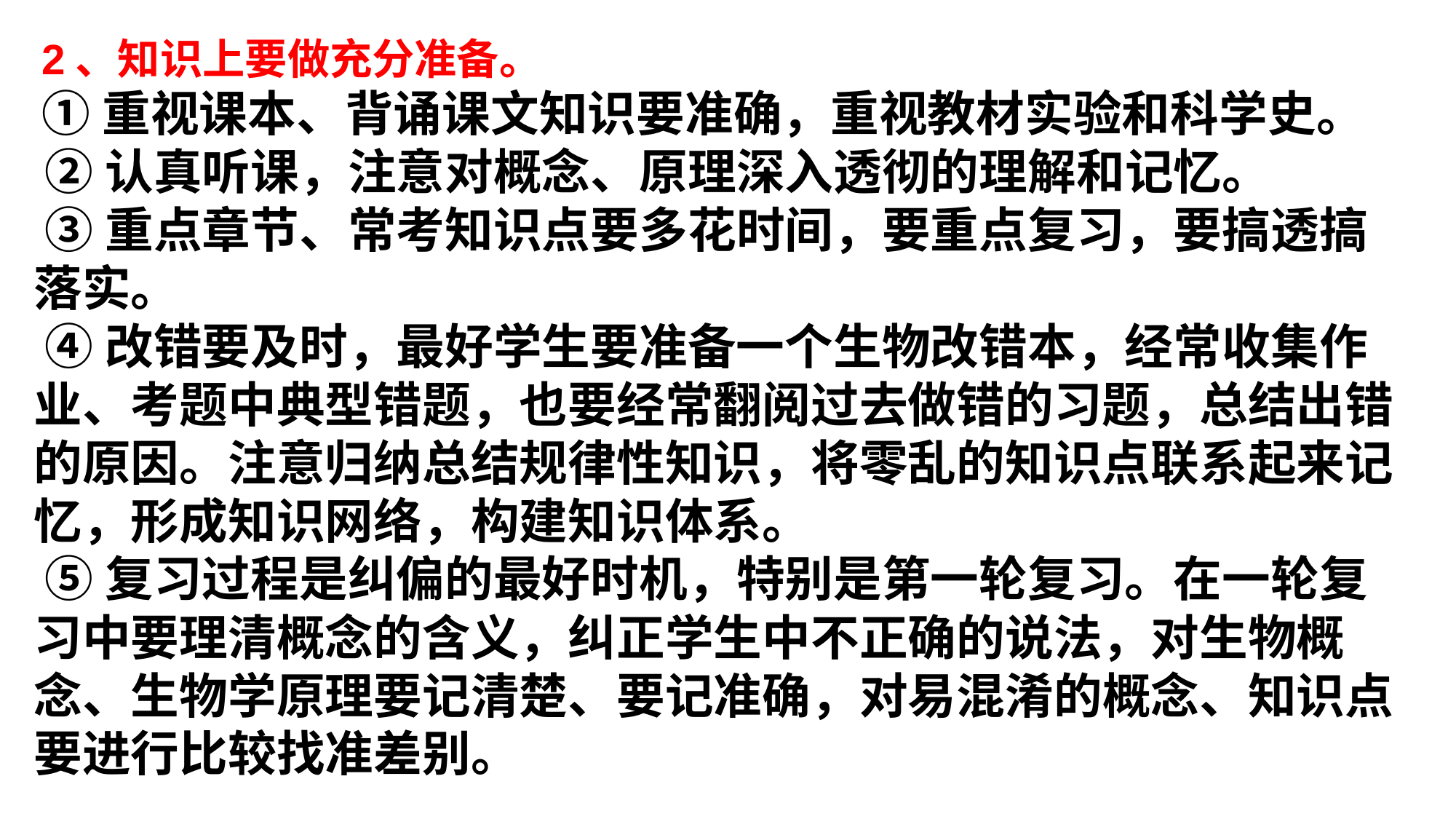

2、知识上要做充分准备。
 ①重视课本、背诵课文知识要准确，重视教材实验和科学史。
 ②认真听课，注意对概念、原理深入透彻的理解和记忆。
 ③重点章节、常考知识点要多花时间，要重点复习，要搞透搞落实。
 ④改错要及时，最好学生要准备一个生物改错本，经常收集作业、考题中典型错题，也要经常翻阅过去做错的习题，总结出错的原因。注意归纳总结规律性知识，将零乱的知识点联系起来记忆，形成知识网络，构建知识体系。
 ⑤复习过程是纠偏的最好时机，特别是第一轮复习。在一轮复习中要理清概念的含义，纠正学生中不正确的说法，对生物概念、生物学原理要记清楚、要记准确，对易混淆的概念、知识点要进行比较找准差别。